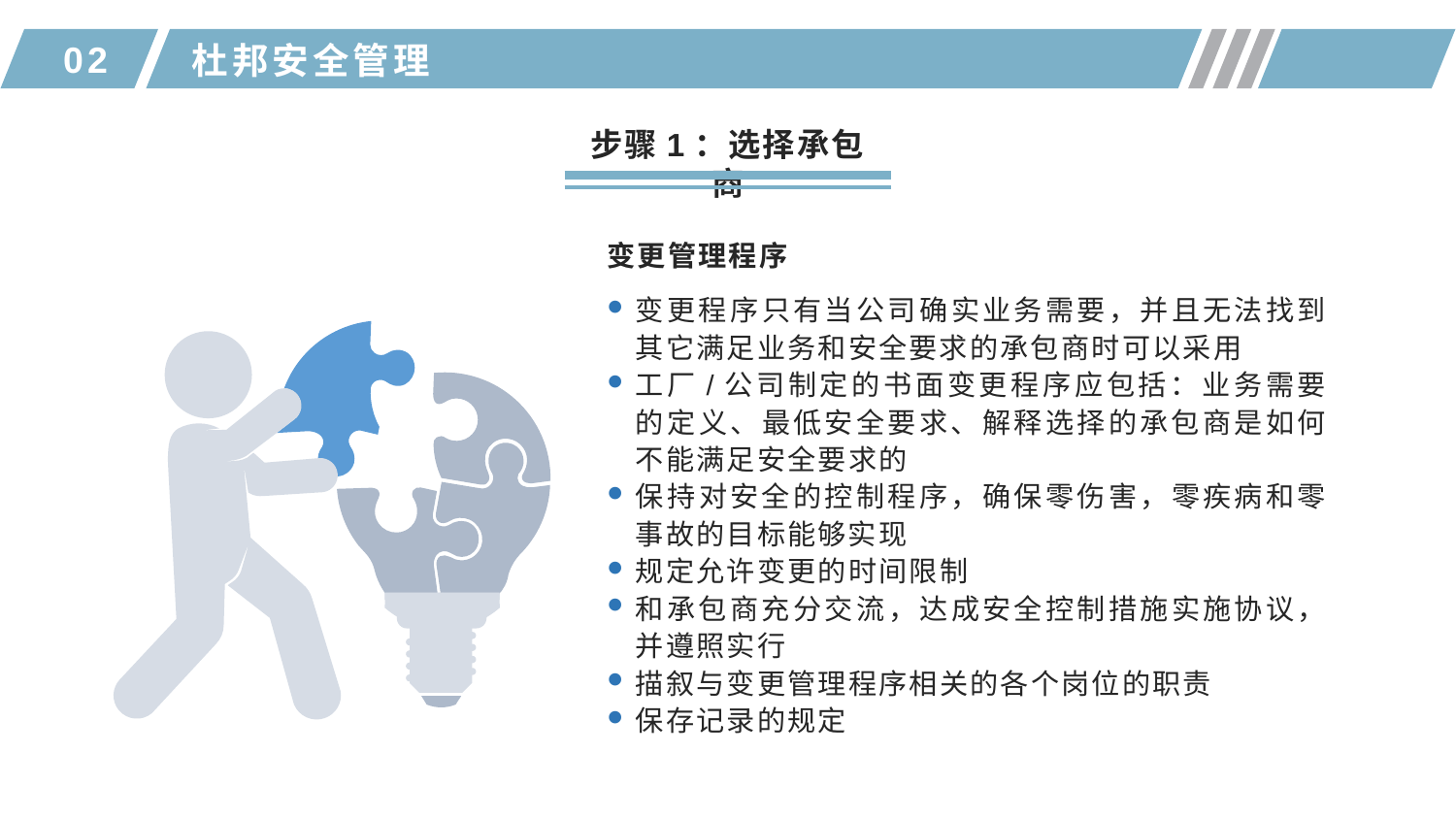

02
杜邦安全管理
步骤1：选择承包商
变更管理程序

变更程序只有当公司确实业务需要，并且无法找到其它满足业务和安全要求的承包商时可以采用
工厂/公司制定的书面变更程序应包括：业务需要的定义、最低安全要求、解释选择的承包商是如何不能满足安全要求的
保持对安全的控制程序，确保零伤害，零疾病和零事故的目标能够实现
规定允许变更的时间限制
和承包商充分交流，达成安全控制措施实施协议，并遵照实行
描叙与变更管理程序相关的各个岗位的职责
保存记录的规定